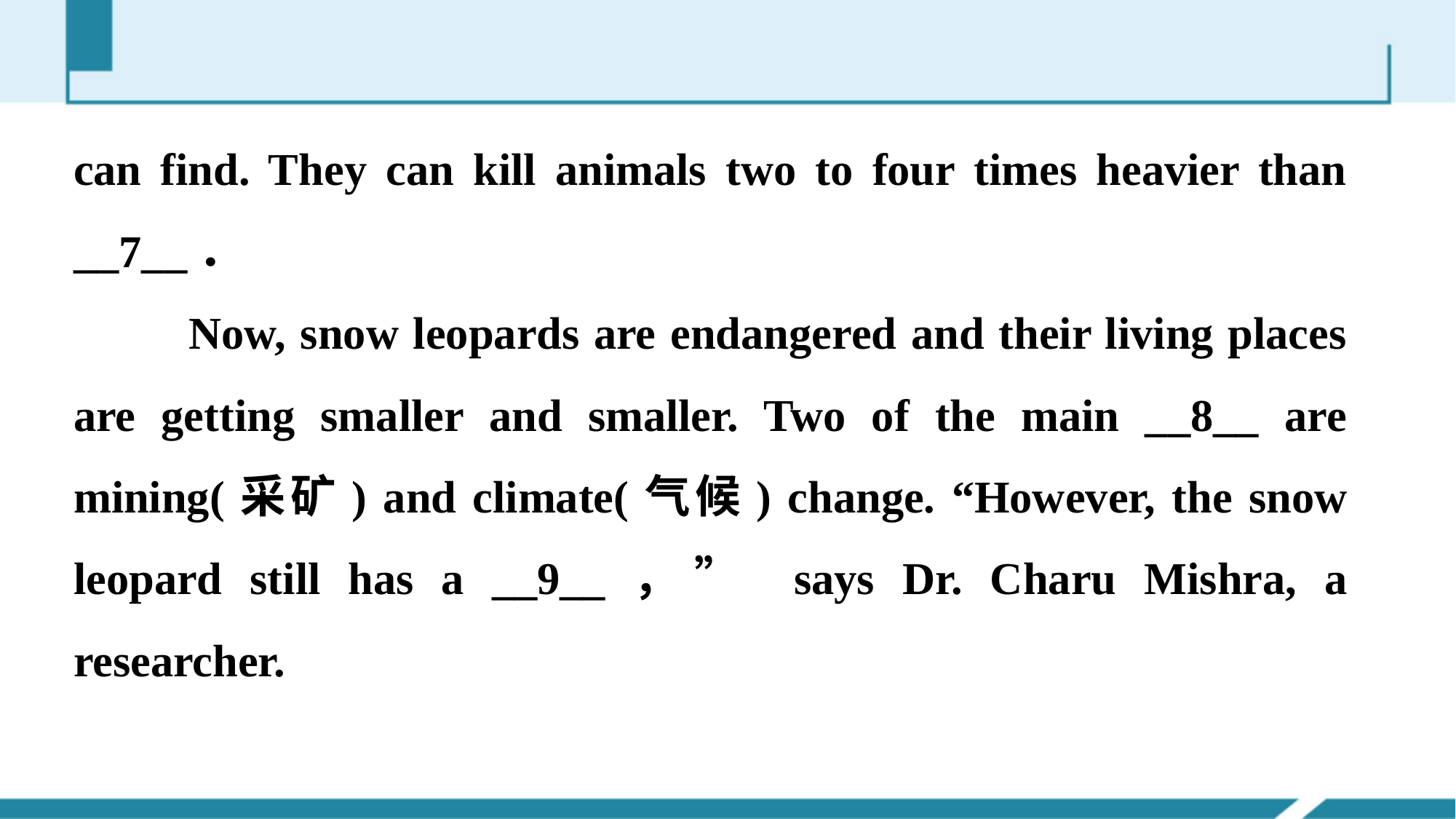

can find. They can kill animals two to four times heavier than __7__．
        Now, snow leopards are endangered and their living places are getting smaller and smaller. Two of the main __8__ are mining(采矿) and climate(气候) change. “However, the snow leopard still has a __9__，” says Dr. Charu Mishra, a researcher.